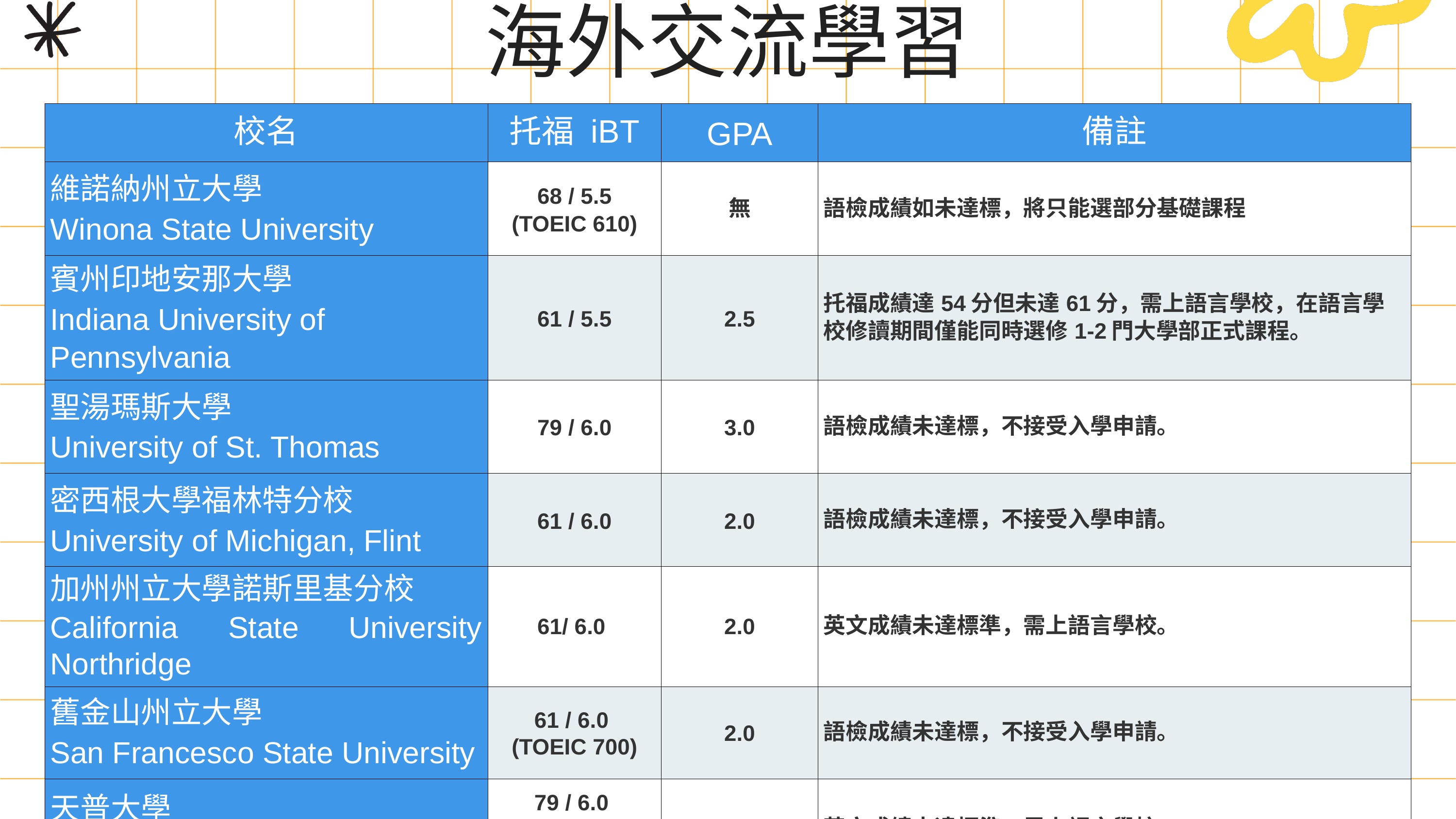

海外交流學習
| 校名 | 托福 iBT | GPA | 備註 |
| --- | --- | --- | --- |
| 維諾納州立大學 Winona State University | 68 / 5.5 (TOEIC 610) | 無 | 語檢成績如未達標，將只能選部分基礎課程 |
| 賓州印地安那大學 Indiana University of Pennsylvania | 61 / 5.5 | 2.5 | 托福成績達54分但未達61分，需上語言學校，在語言學校修讀期間僅能同時選修1-2門大學部正式課程。 |
| 聖湯瑪斯大學 University of St. Thomas | 79 / 6.0 | 3.0 | 語檢成績未達標，不接受入學申請。 |
| 密西根大學福林特分校 University of Michigan, Flint | 61 / 6.0 | 2.0 | 語檢成績未達標，不接受入學申請。 |
| 加州州立大學諾斯里基分校 California State University Northridge | 61/ 6.0 | 2.0 | 英文成績未達標準，需上語言學校。 |
| 舊金山州立大學 San Francesco State University | 61 / 6.0 (TOEIC 700) | 2.0 | 語檢成績未達標，不接受入學申請。 |
| 天普大學 Temple University | 79 / 6.0 (TOEIC L390+R390) | 2.75 | 英文成績未達標準，需上語言學校。 |